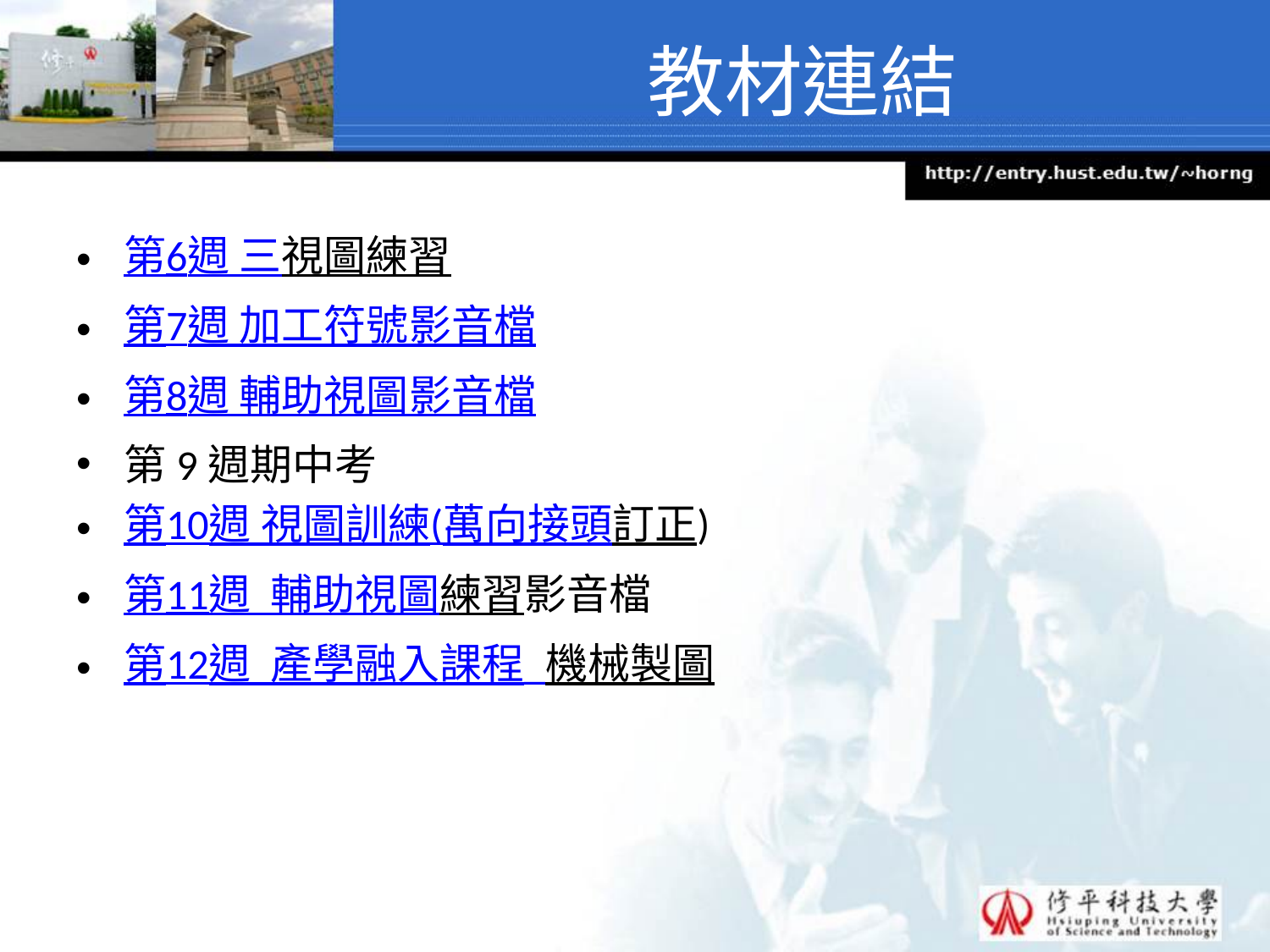

# 教材連結
第6週 三視圖練習
第7週 加工符號影音檔
第8週 輔助視圖影音檔
第9週期中考
第10週 視圖訓練(萬向接頭訂正)
第11週  輔助視圖練習影音檔
第12週  產學融入課程_機械製圖